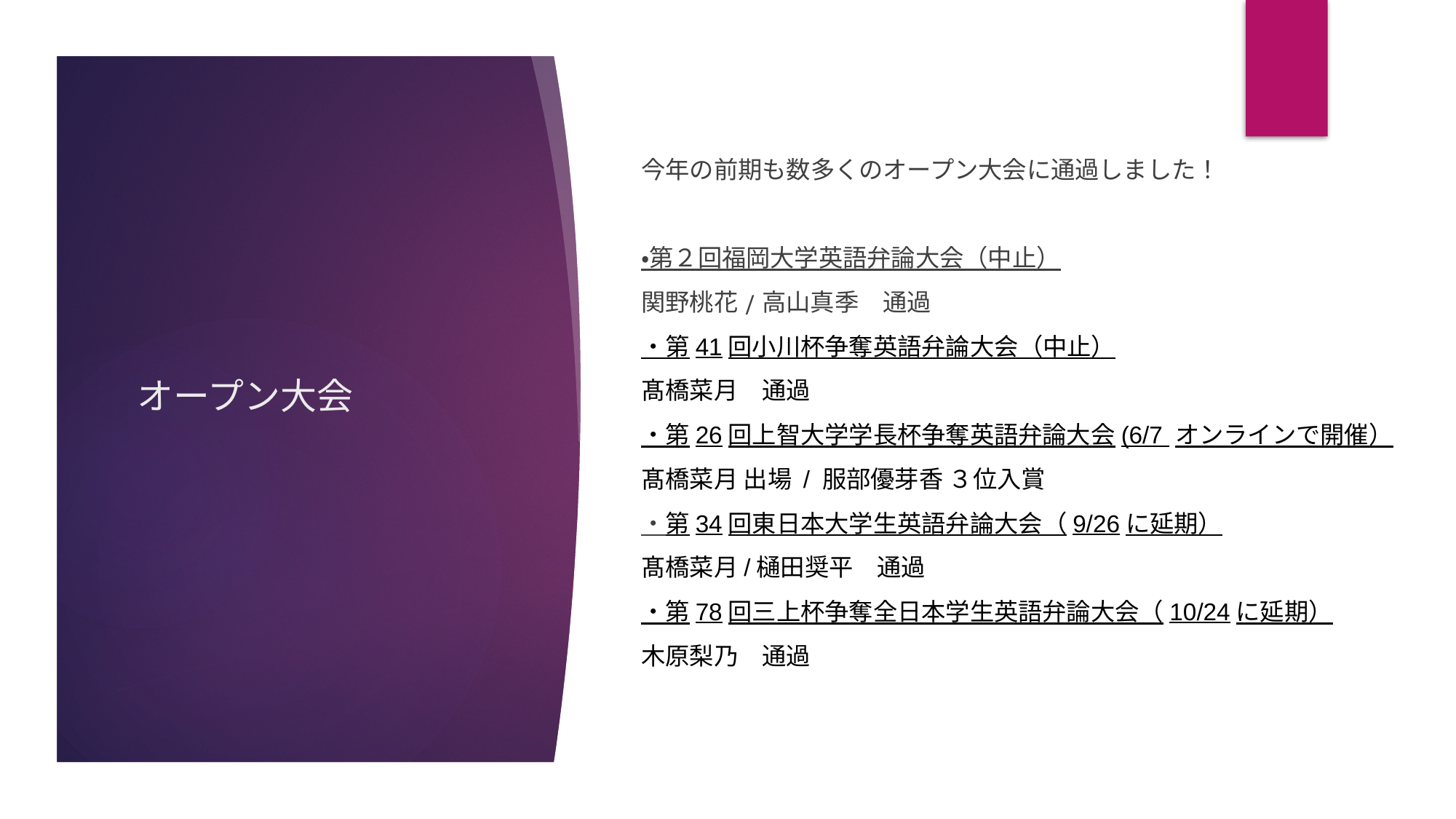

今年の前期も数多くのオープン大会に通過しました！

・第２回福岡大学英語弁論大会（中止）
関野桃花/高山真季　通過
・第41回小川杯争奪英語弁論大会（中止）
髙橋菜月　通過
・第26回上智大学学長杯争奪英語弁論大会(6/7 オンラインで開催）
髙橋菜月 出場 / 服部優芽香 ３位入賞
・第34回東日本大学生英語弁論大会（9/26に延期）
髙橋菜月/樋田奨平　通過
・第78回三上杯争奪全日本学生英語弁論大会（10/24に延期）
木原梨乃　通過
# オープン大会